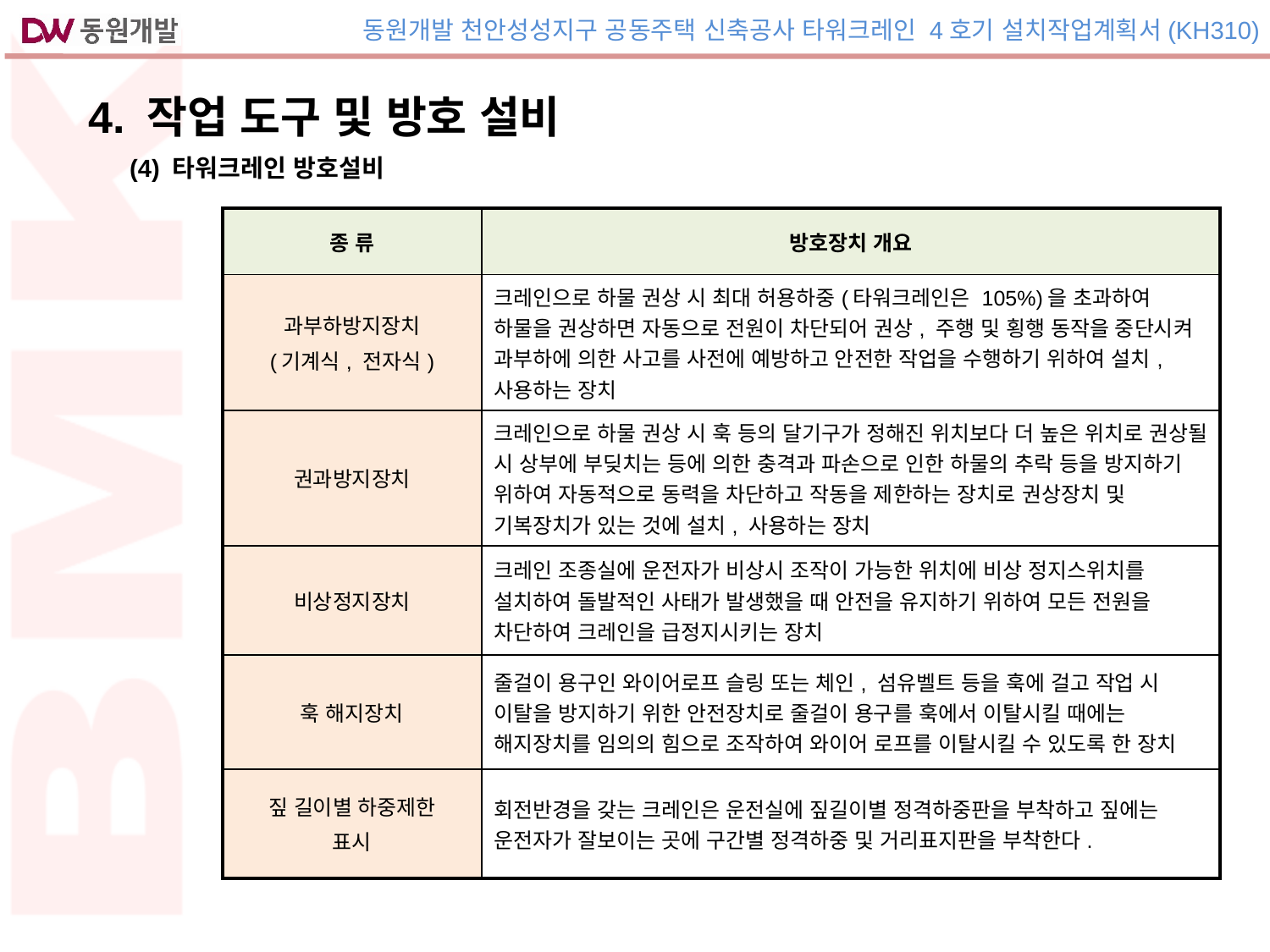

| 4. 작업 도구 및 방호 설비 |
| --- |
| (4) 타워크레인 방호설비 |
| --- |
| 종 류 | 방호장치 개요 |
| --- | --- |
| 과부하방지장치 (기계식, 전자식) | 크레인으로 하물 권상 시 최대 허용하중(타워크레인은 105%)을 초과하여 하물을 권상하면 자동으로 전원이 차단되어 권상, 주행 및 횡행 동작을 중단시켜 과부하에 의한 사고를 사전에 예방하고 안전한 작업을 수행하기 위하여 설치, 사용하는 장치 |
| 권과방지장치 | 크레인으로 하물 권상 시 훅 등의 달기구가 정해진 위치보다 더 높은 위치로 권상될 시 상부에 부딪치는 등에 의한 충격과 파손으로 인한 하물의 추락 등을 방지하기 위하여 자동적으로 동력을 차단하고 작동을 제한하는 장치로 권상장치 및 기복장치가 있는 것에 설치, 사용하는 장치 |
| 비상정지장치 | 크레인 조종실에 운전자가 비상시 조작이 가능한 위치에 비상 정지스위치를 설치하여 돌발적인 사태가 발생했을 때 안전을 유지하기 위하여 모든 전원을 차단하여 크레인을 급정지시키는 장치 |
| 훅 해지장치 | 줄걸이 용구인 와이어로프 슬링 또는 체인, 섬유벨트 등을 훅에 걸고 작업 시 이탈을 방지하기 위한 안전장치로 줄걸이 용구를 훅에서 이탈시킬 때에는 해지장치를 임의의 힘으로 조작하여 와이어 로프를 이탈시킬 수 있도록 한 장치 |
| 짚 길이별 하중제한 표시 | 회전반경을 갖는 크레인은 운전실에 짚길이별 정격하중판을 부착하고 짚에는 운전자가 잘보이는 곳에 구간별 정격하중 및 거리표지판을 부착한다. |